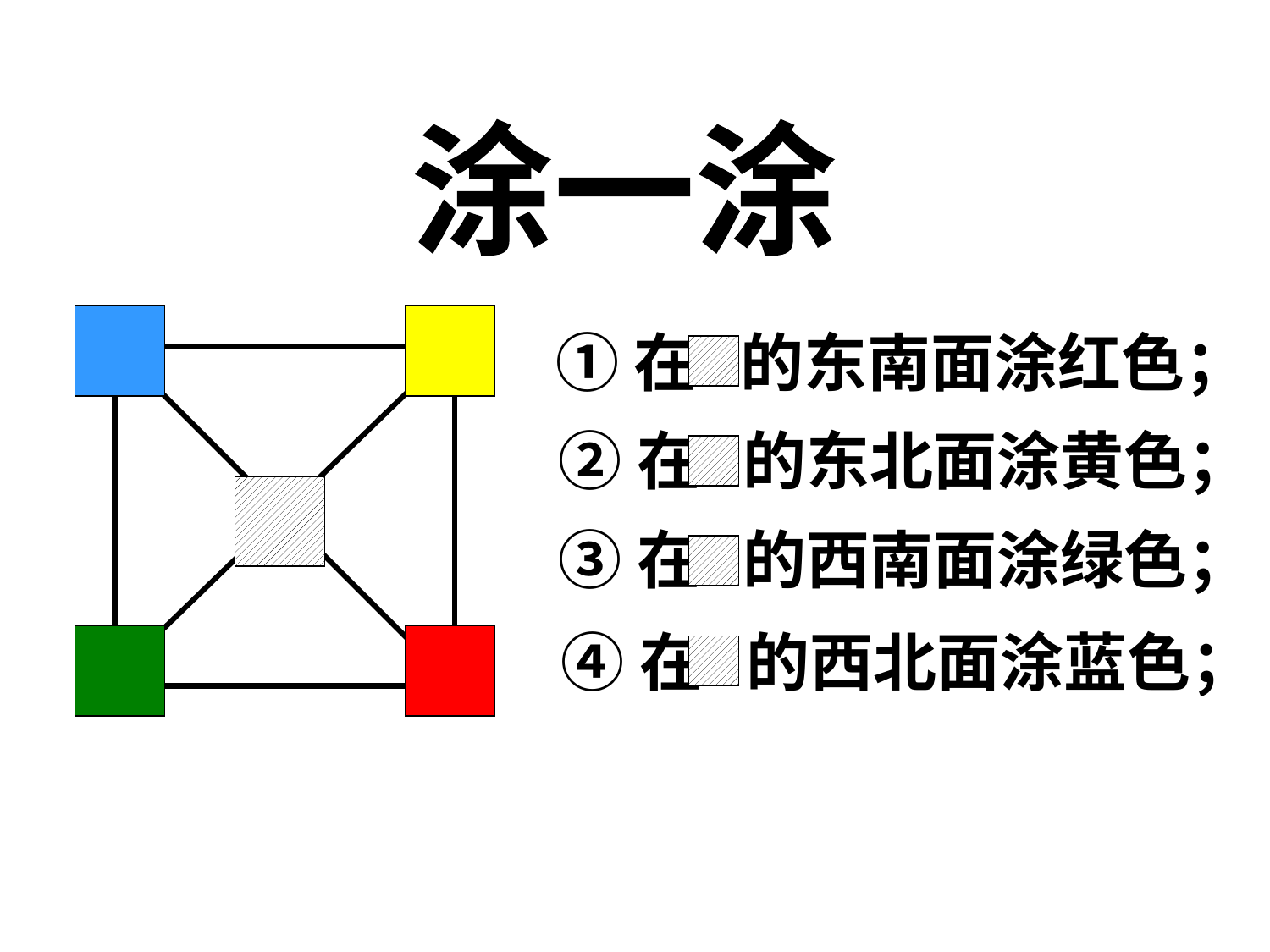

涂一涂

①在   的东南面涂红色；

②在   的东北面涂黄色；

③在   的西南面涂绿色；

④在   的西北面涂蓝色；